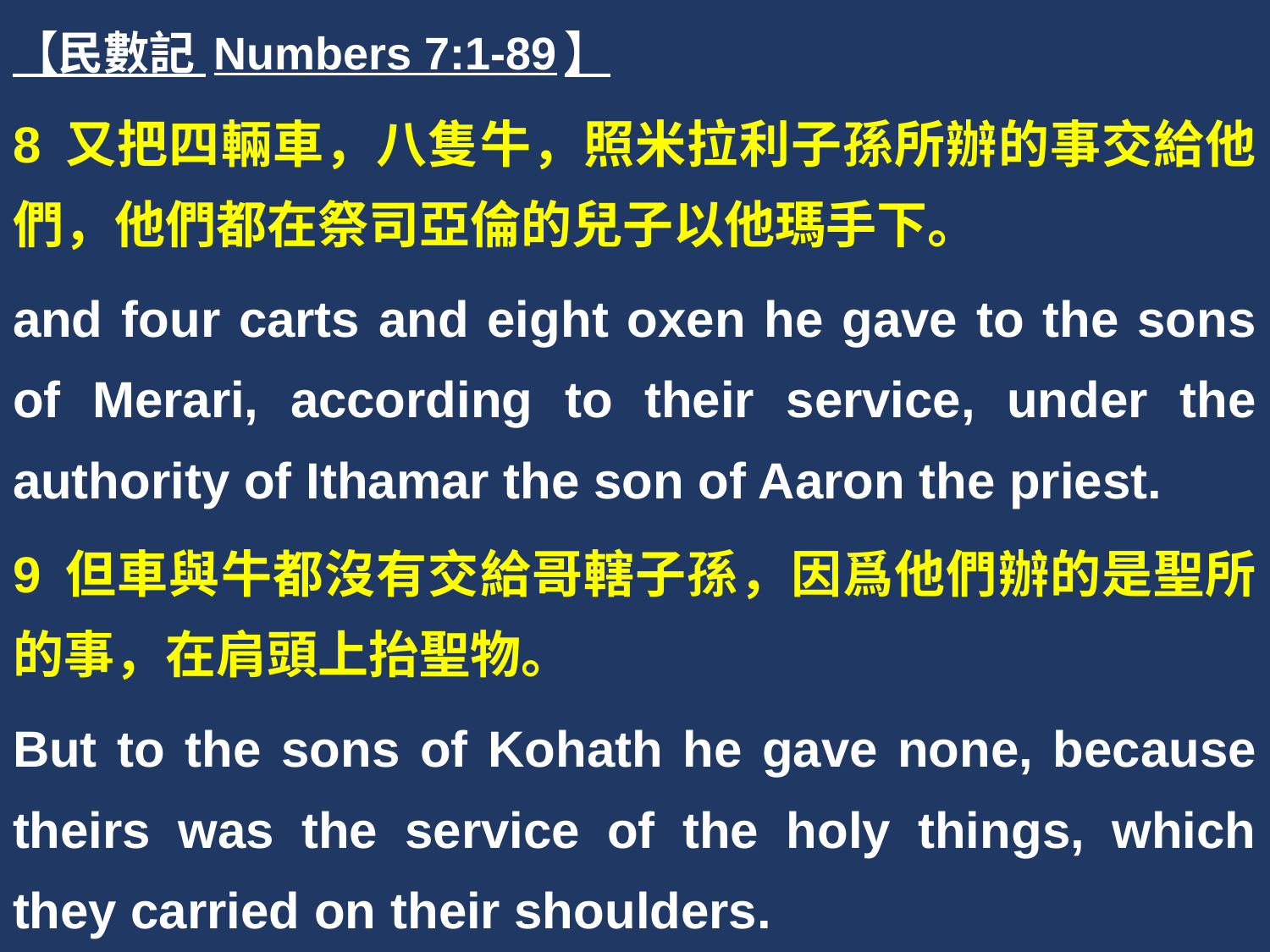

【民數記 Numbers 7:1-89】
8 又把四輛車，八隻牛，照米拉利子孫所辦的事交給他們，他們都在祭司亞倫的兒子以他瑪手下。
and four carts and eight oxen he gave to the sons of Merari, according to their service, under the authority of Ithamar the son of Aaron the priest.
9 但車與牛都沒有交給哥轄子孫，因爲他們辦的是聖所的事，在肩頭上抬聖物。
But to the sons of Kohath he gave none, because theirs was the service of the holy things, which they carried on their shoulders.